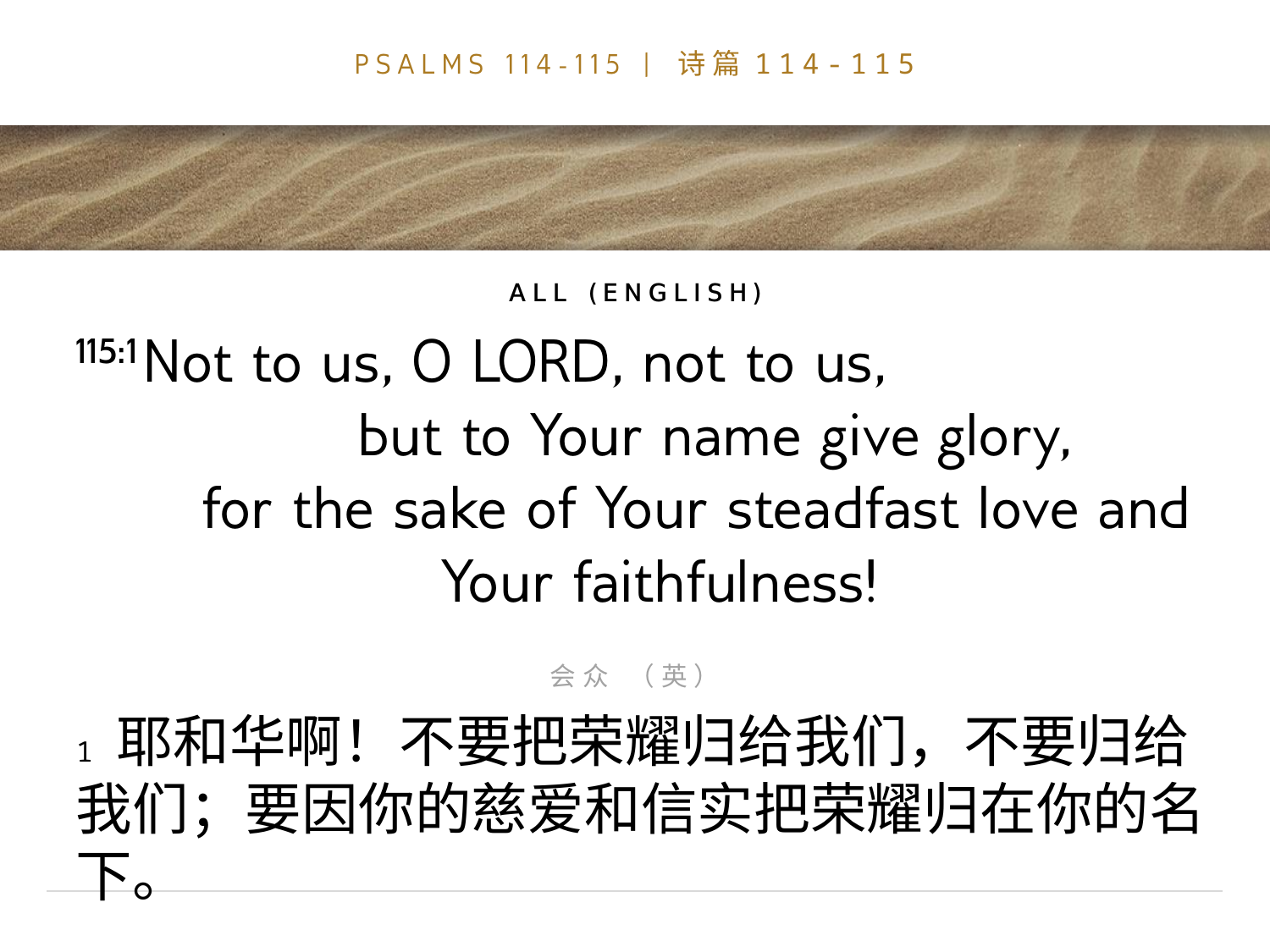

# PSALMS 114-115 | 诗篇114-115
ALL (ENGLISH)
115:1 Not to us, O Lord, not to us,
      but to Your name give glory,
    for the sake of Your steadfast love and
Your faithfulness!

会众 （英）
1 耶和华啊！不要把荣耀归给我们，不要归给我们；要因你的慈爱和信实把荣耀归在你的名下。